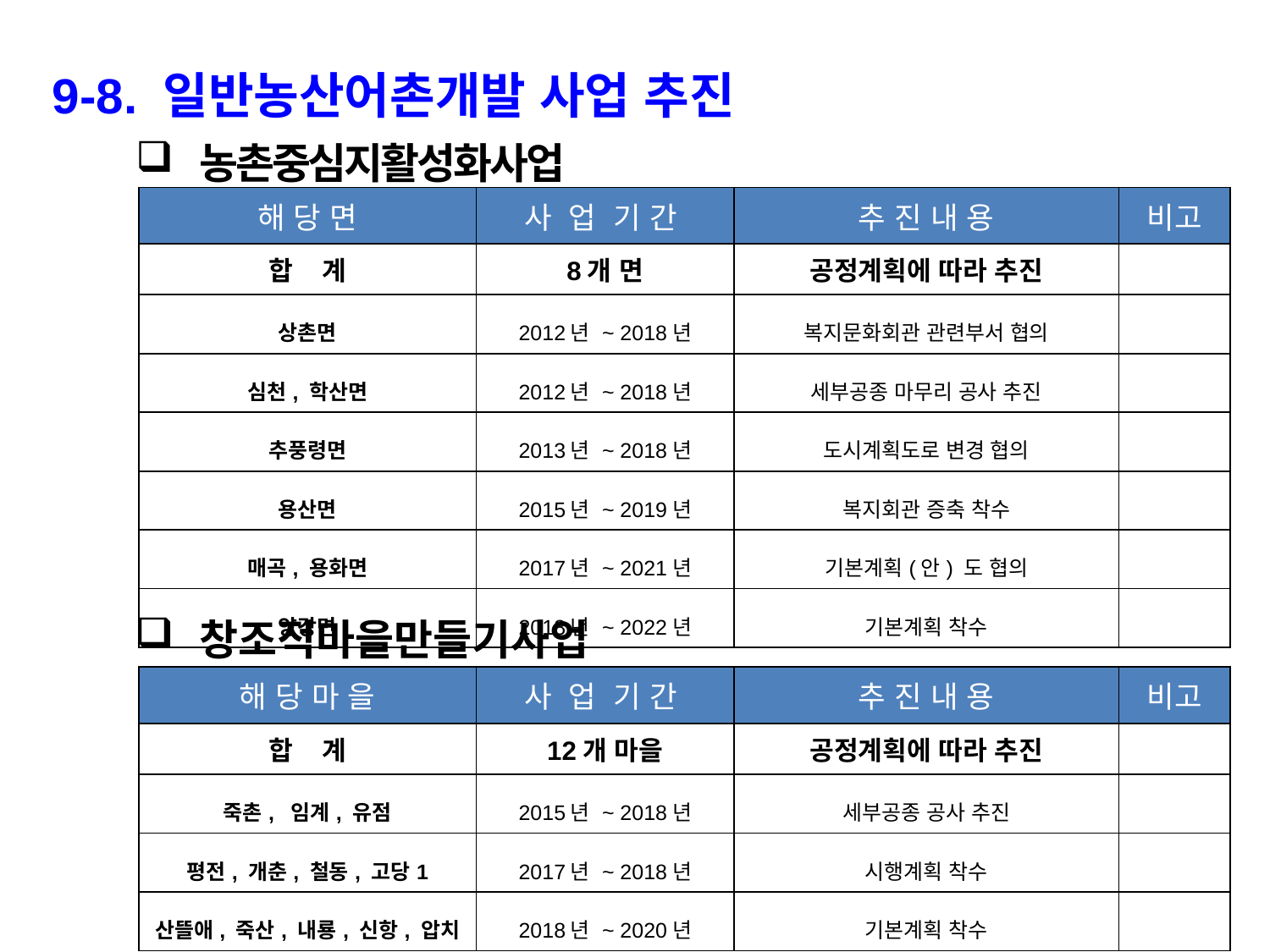

9-8. 일반농산어촌개발 사업 추진

농촌중심지활성화사업

| 해 당 면 | 사 업 기 간 | 추 진 내 용 | 비고 |
| --- | --- | --- | --- |
| 합 계 | 8개 면 | 공정계획에 따라 추진 |  |
| 상촌면 | 2012년 ~ 2018년 | 복지문화회관 관련부서 협의 |  |
| 심천, 학산면 | 2012년 ~ 2018년 | 세부공종 마무리 공사 추진 |  |
| 추풍령면 | 2013년 ~ 2018년 | 도시계획도로 변경 협의 |  |
| 용산면 | 2015년 ~ 2019년 | 복지회관 증축 착수 |  |
| 매곡, 용화면 | 2017년 ~ 2021년 | 기본계획(안) 도 협의 |  |
| 양강면 | 2018년 ~ 2022년 | 기본계획 착수 |  |

창조적마을만들기사업

| 해 당 마 을 | 사 업 기 간 | 추 진 내 용 | 비고 |
| --- | --- | --- | --- |
| 합 계 | 12개 마을 | 공정계획에 따라 추진 |  |
| 죽촌, 임계, 유점 | 2015년 ~ 2018년 | 세부공종 공사 추진 |  |
| 평전, 개춘, 철동, 고당1 | 2017년 ~ 2018년 | 시행계획 착수 |  |
| 산뜰애, 죽산, 내룡, 신항, 압치 | 2018년 ~ 2020년 | 기본계획 착수 |  |